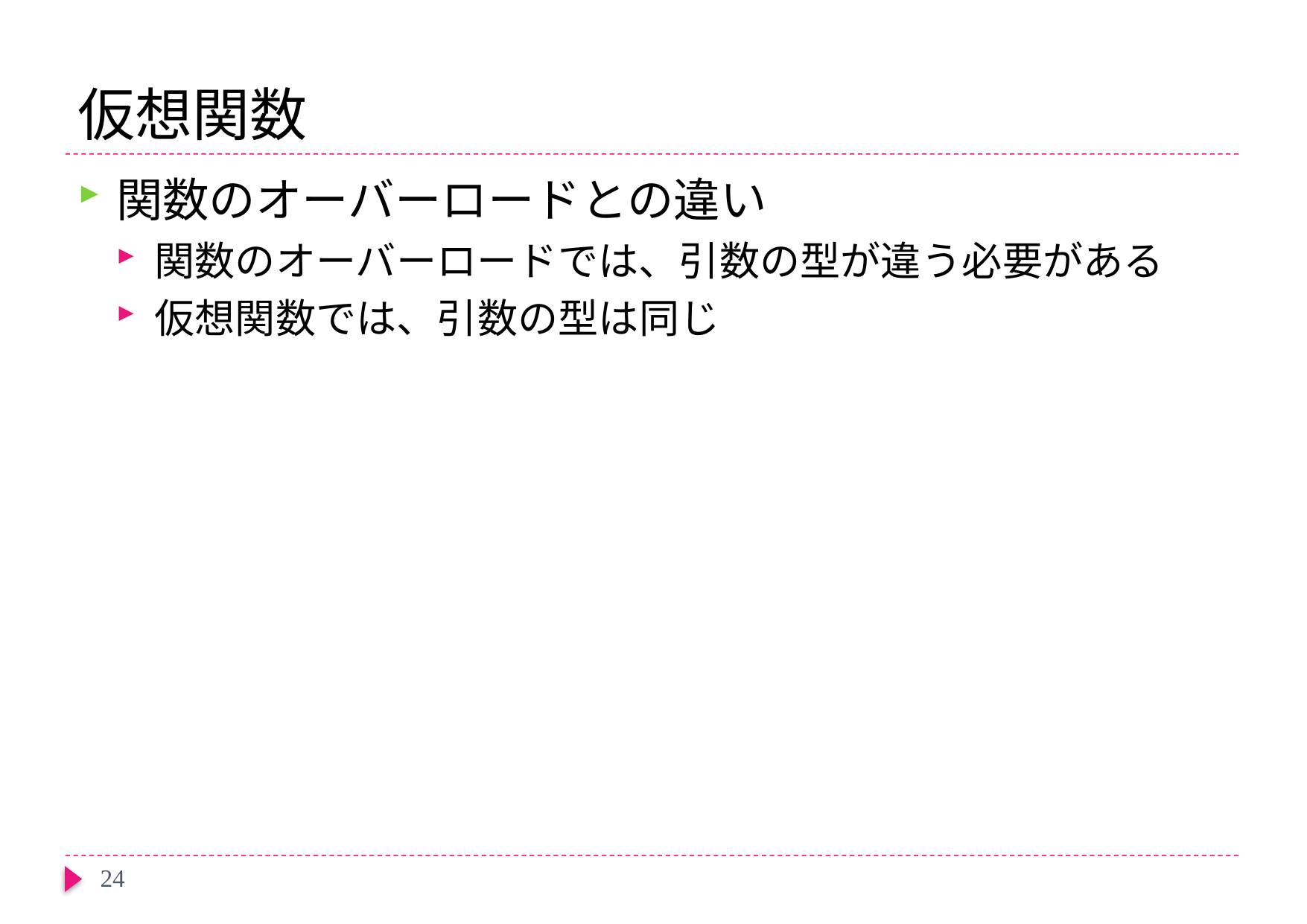

# 仮想関数
関数のオーバーロードとの違い
関数のオーバーロードでは、引数の型が違う必要がある
仮想関数では、引数の型は同じ
24